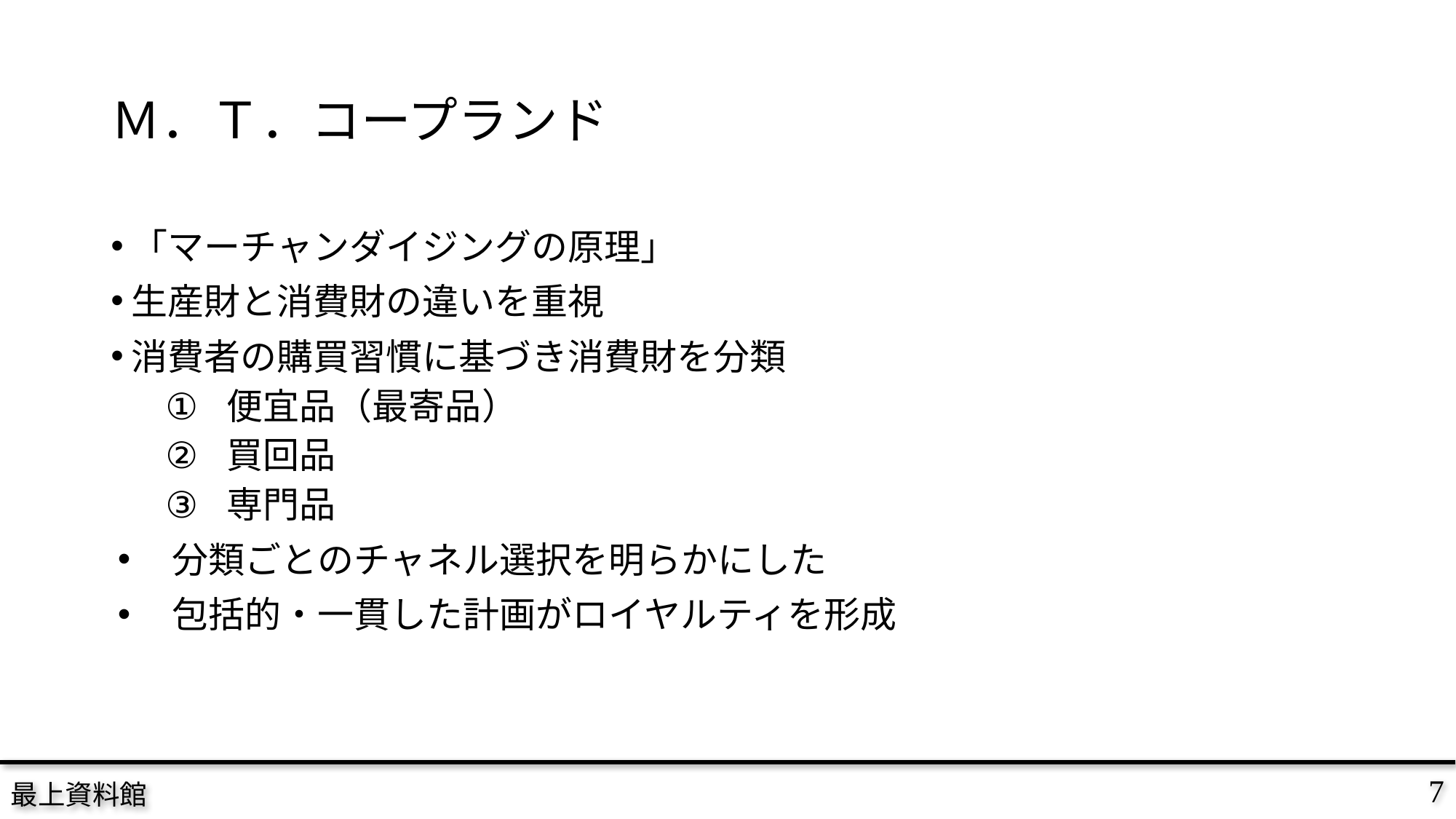

# Ｍ．Ｔ．コープランド
「マーチャンダイジングの原理」
生産財と消費財の違いを重視
消費者の購買習慣に基づき消費財を分類
便宜品（最寄品）
買回品
専門品
分類ごとのチャネル選択を明らかにした
包括的・一貫した計画がロイヤルティを形成